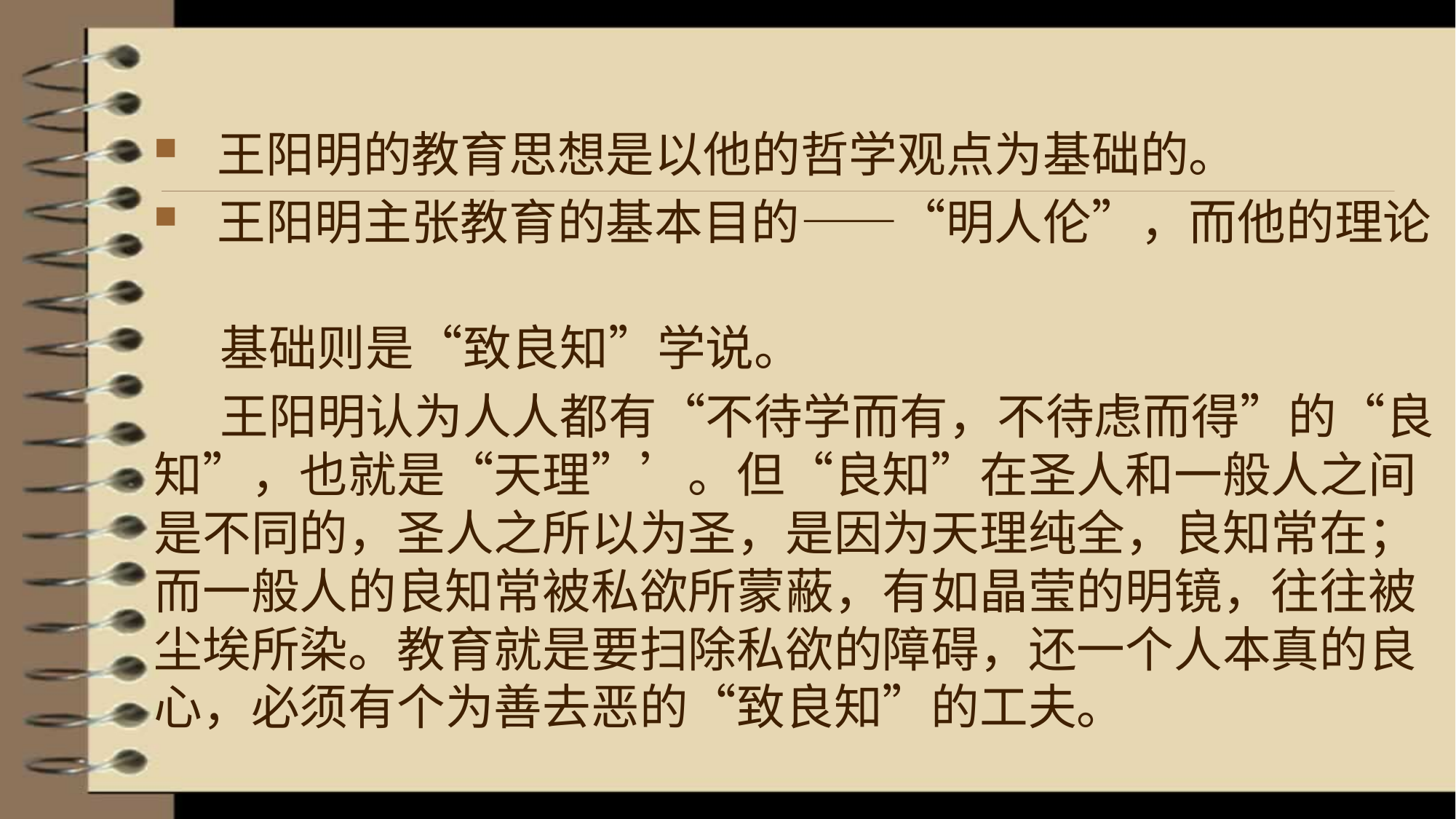

#
 王阳明的教育思想是以他的哲学观点为基础的。
 王阳明主张教育的基本目的——“明人伦”，而他的理论
     基础则是“致良知”学说。
     王阳明认为人人都有“不待学而有，不待虑而得”的“良知”，也就是“天理”’。但“良知”在圣人和一般人之间是不同的，圣人之所以为圣，是因为天理纯全，良知常在；而一般人的良知常被私欲所蒙蔽，有如晶莹的明镜，往往被尘埃所染。教育就是要扫除私欲的障碍，还一个人本真的良心，必须有个为善去恶的“致良知”的工夫。